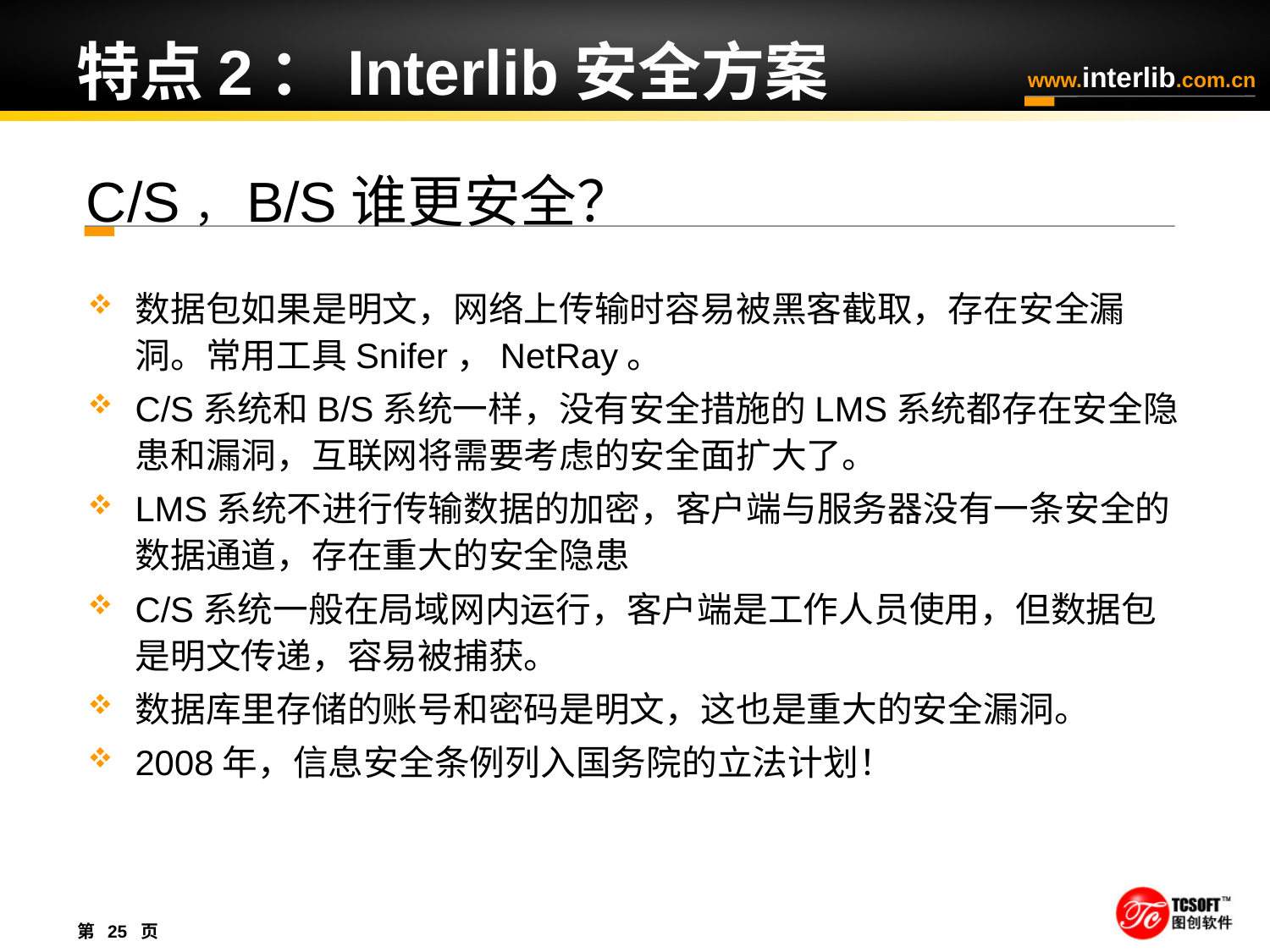

# 特点2：Interlib安全方案
C/S，B/S谁更安全？

数据包如果是明文，网络上传输时容易被黑客截取，存在安全漏洞。常用工具Snifer，NetRay。
C/S系统和B/S系统一样，没有安全措施的LMS系统都存在安全隐患和漏洞，互联网将需要考虑的安全面扩大了。
LMS系统不进行传输数据的加密，客户端与服务器没有一条安全的数据通道，存在重大的安全隐患
C/S系统一般在局域网内运行，客户端是工作人员使用，但数据包是明文传递，容易被捕获。
数据库里存储的账号和密码是明文，这也是重大的安全漏洞。
2008年，信息安全条例列入国务院的立法计划！